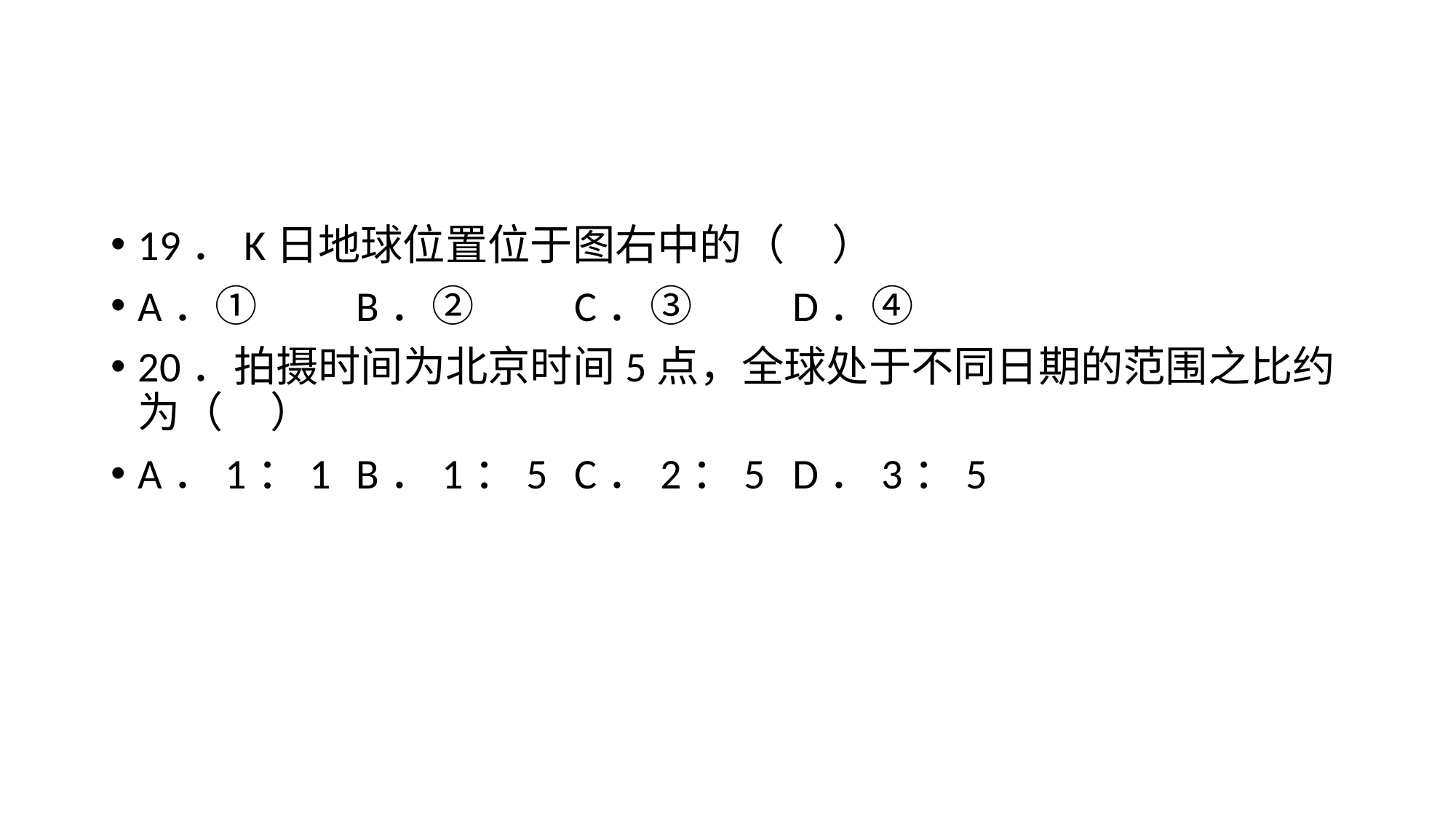

#
19．K日地球位置位于图右中的（     ）
A．①	B．②	C．③	D．④
20．拍摄时间为北京时间5点，全球处于不同日期的范围之比约为（     ）
A．1：1	B．1：5	C．2：5	D．3：5